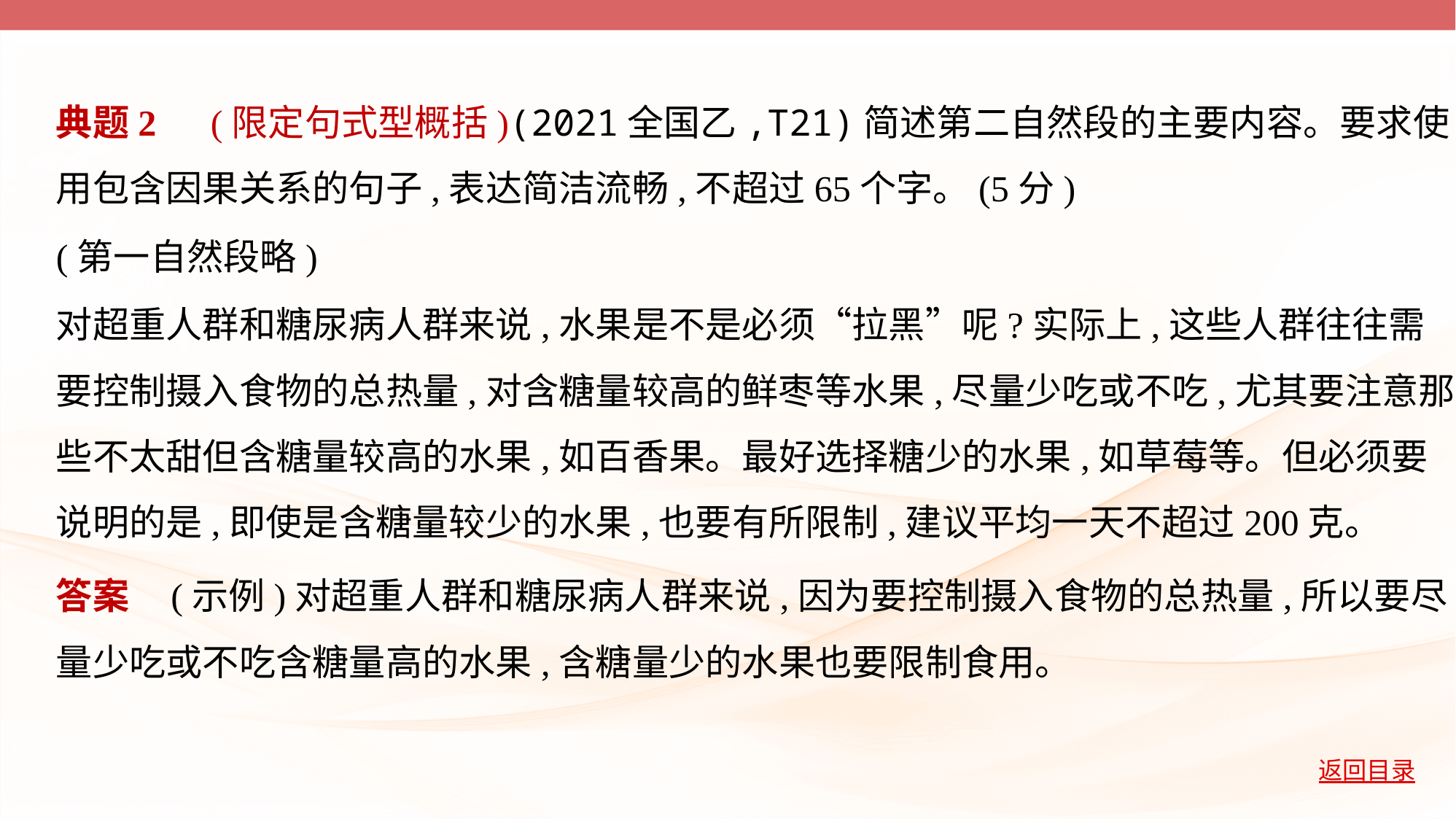

典题2　(限定句式型概括)(2021全国乙,T21)简述第二自然段的主要内容。要求使
用包含因果关系的句子,表达简洁流畅,不超过65个字。(5分)
(第一自然段略)
对超重人群和糖尿病人群来说,水果是不是必须“拉黑”呢?实际上,这些人群往往需
要控制摄入食物的总热量,对含糖量较高的鲜枣等水果,尽量少吃或不吃,尤其要注意那
些不太甜但含糖量较高的水果,如百香果。最好选择糖少的水果,如草莓等。但必须要
说明的是,即使是含糖量较少的水果,也要有所限制,建议平均一天不超过200克。
答案    (示例)对超重人群和糖尿病人群来说,因为要控制摄入食物的总热量,所以要尽
量少吃或不吃含糖量高的水果,含糖量少的水果也要限制食用。